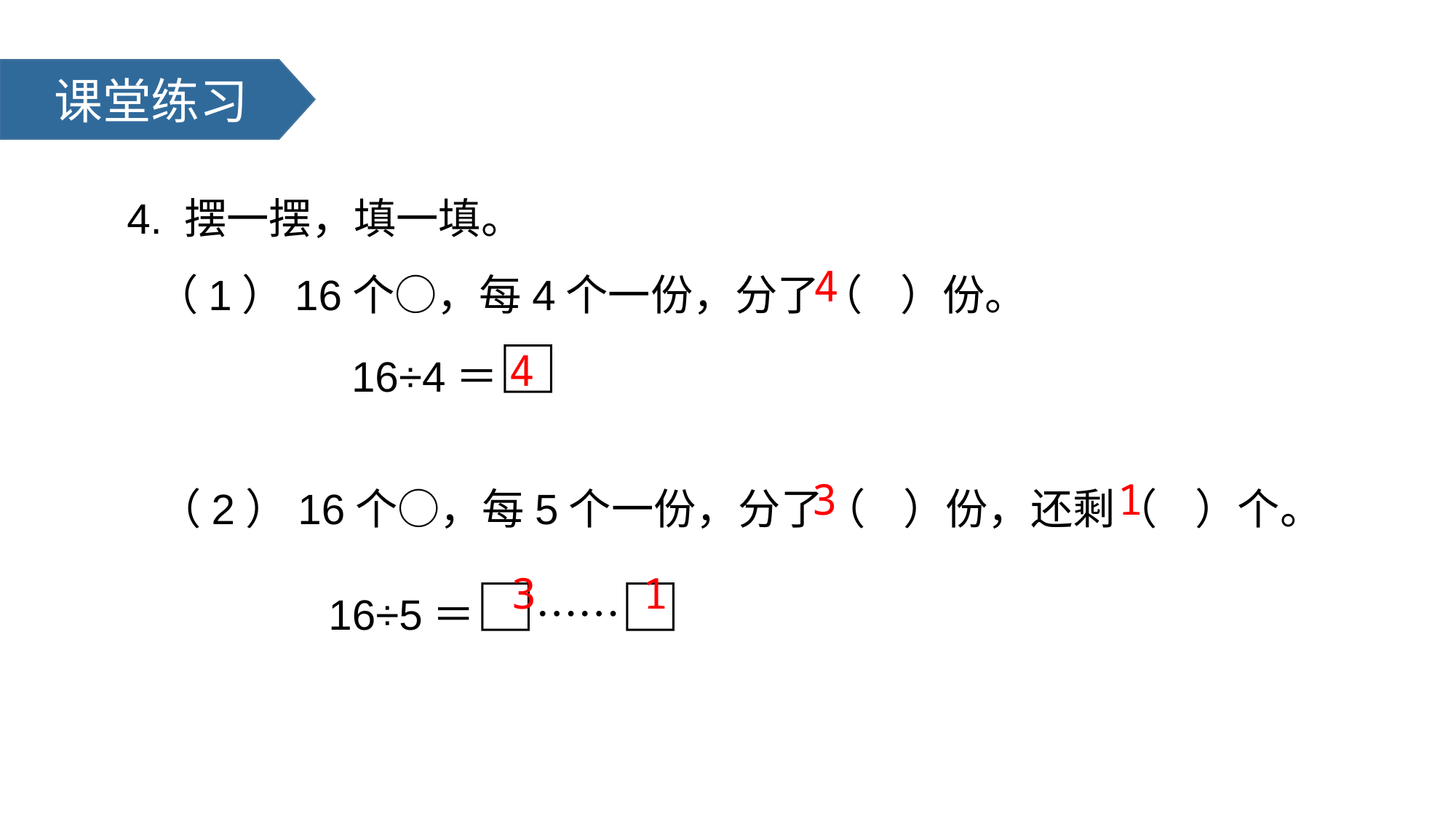

课堂练习
4. 摆一摆，填一填。
  （1）16个○，每4个一份，分了（    ）份。
4
16÷4＝□
4
 （2）16个○，每5个一份，分了（    ）份，还剩（    ）个。
                16÷5＝□……□
3
1
3
1